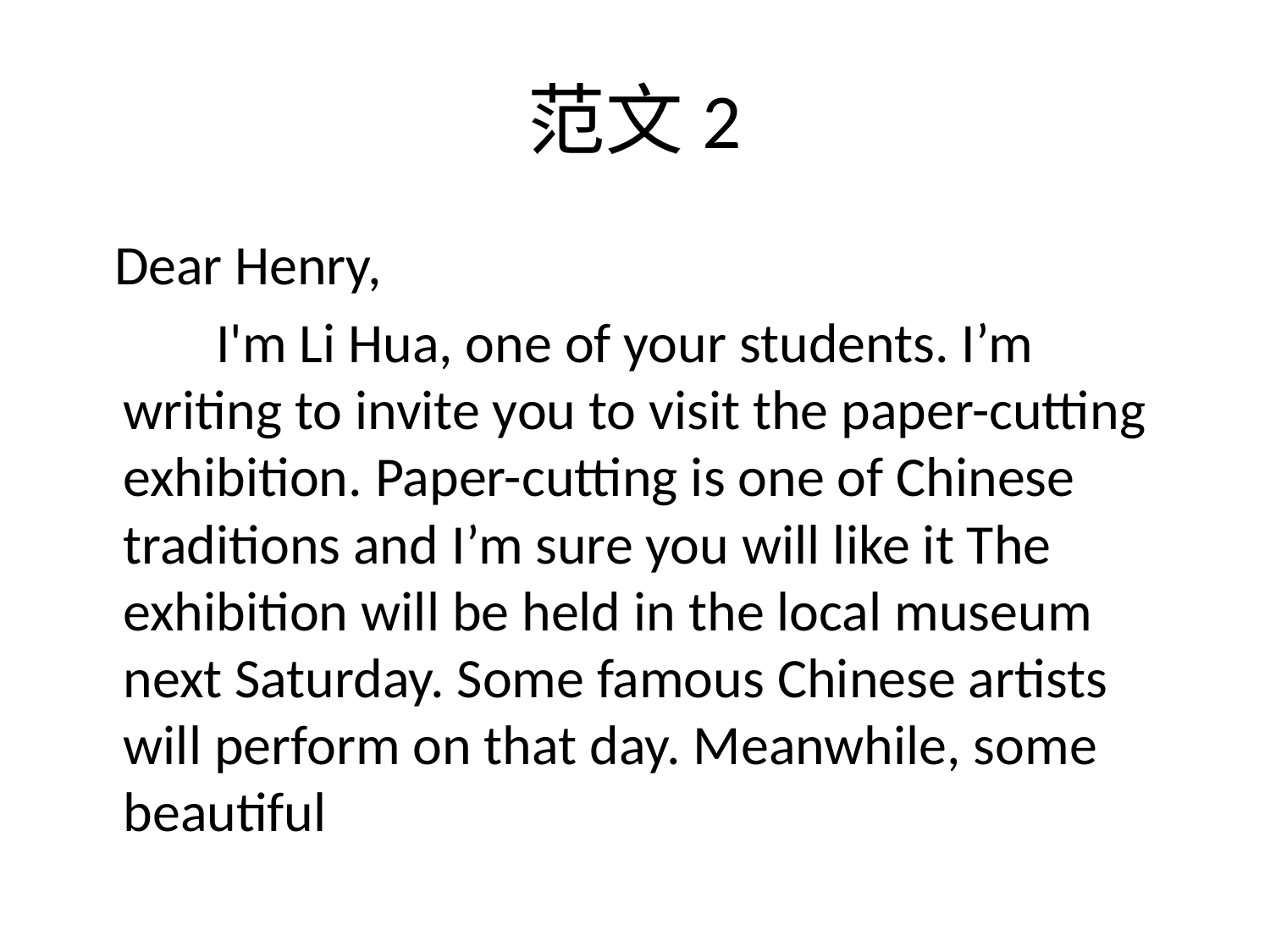

# 范文2
   Dear Henry,
           I'm Li Hua, one of your students. I’m writing to invite you to visit the paper-cutting exhibition. Paper-cutting is one of Chinese traditions and I’m sure you will like it The exhibition will be held in the local museum next Saturday. Some famous Chinese artists will perform on that day. Meanwhile, some beautiful